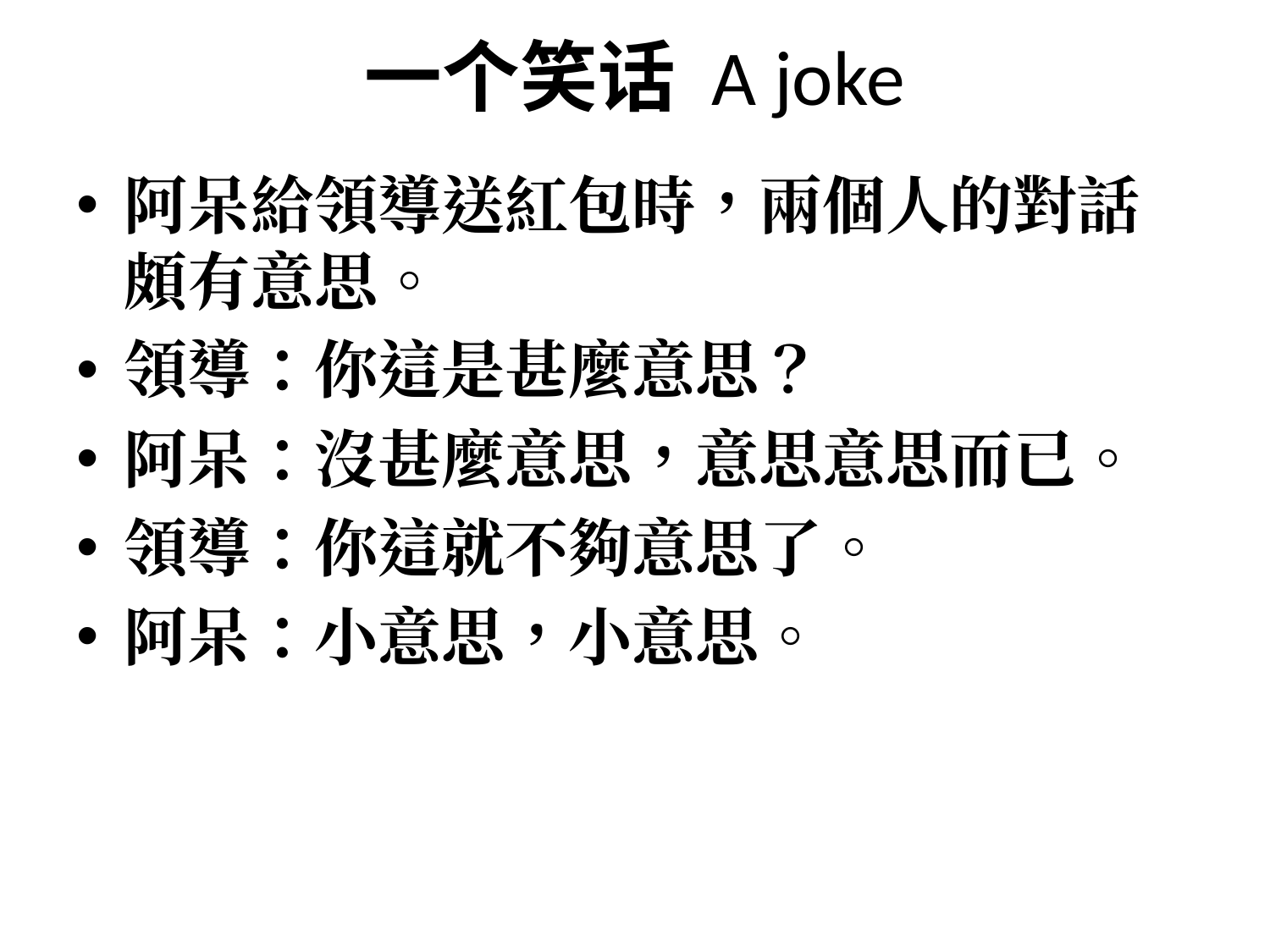

# 一个笑话 A joke
阿呆給領導送紅包時，兩個人的對話頗有意思。
領導：你這是甚麼意思？
阿呆：沒甚麼意思，意思意思而已。
領導：你這就不夠意思了。
阿呆：小意思，小意思。